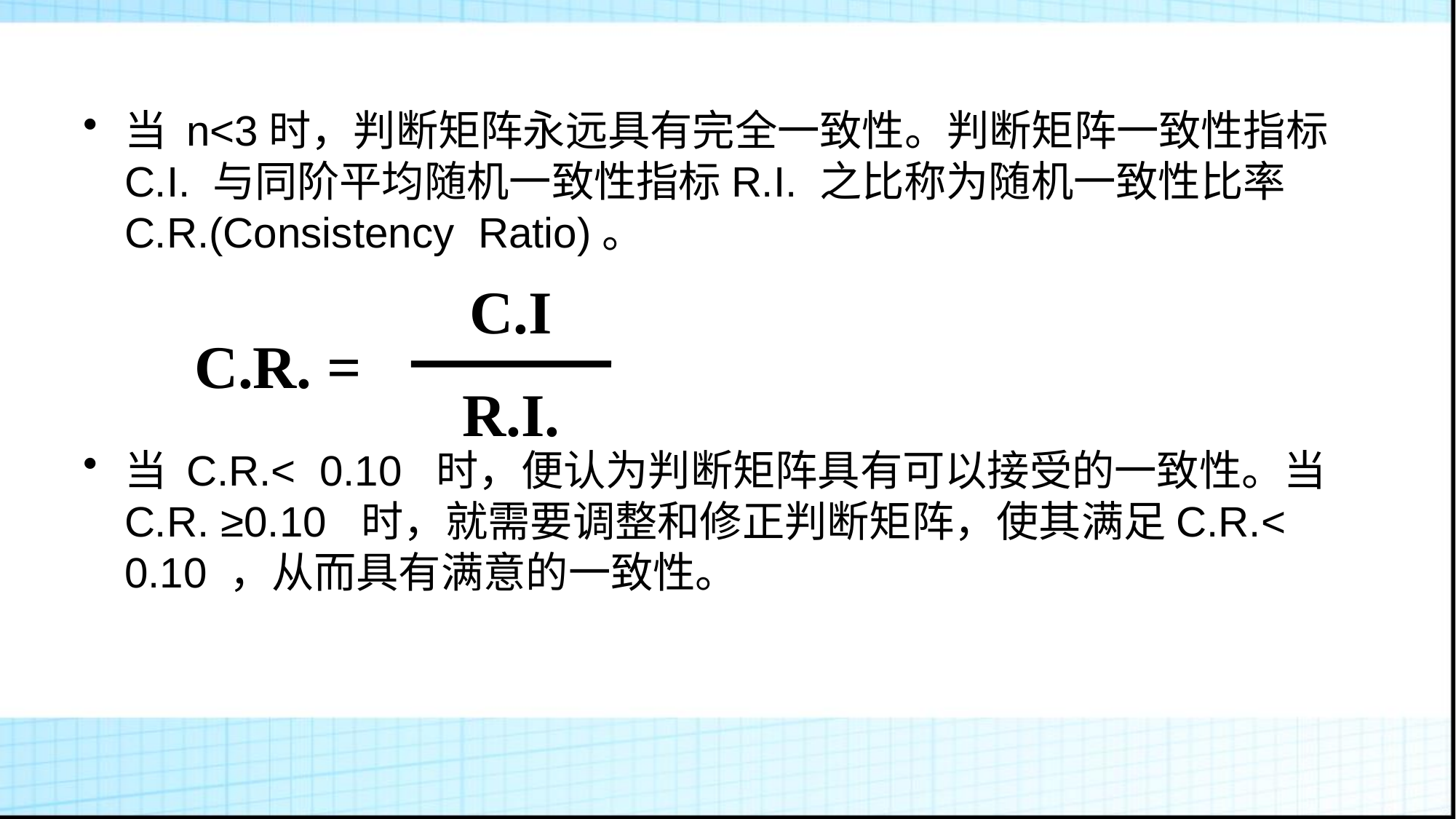

当 n<3时，判断矩阵永远具有完全一致性。判断矩阵一致性指标 C.I. 与同阶平均随机一致性指标R.I. 之比称为随机一致性比率C.R.(Consistency  Ratio)。

当 C.R.<  0.10  时，便认为判断矩阵具有可以接受的一致性。当C.R. ≥0.10  时，就需要调整和修正判断矩阵，使其满足C.R.<  0.10 ，从而具有满意的一致性。
C.I
R.I.
C.R. =